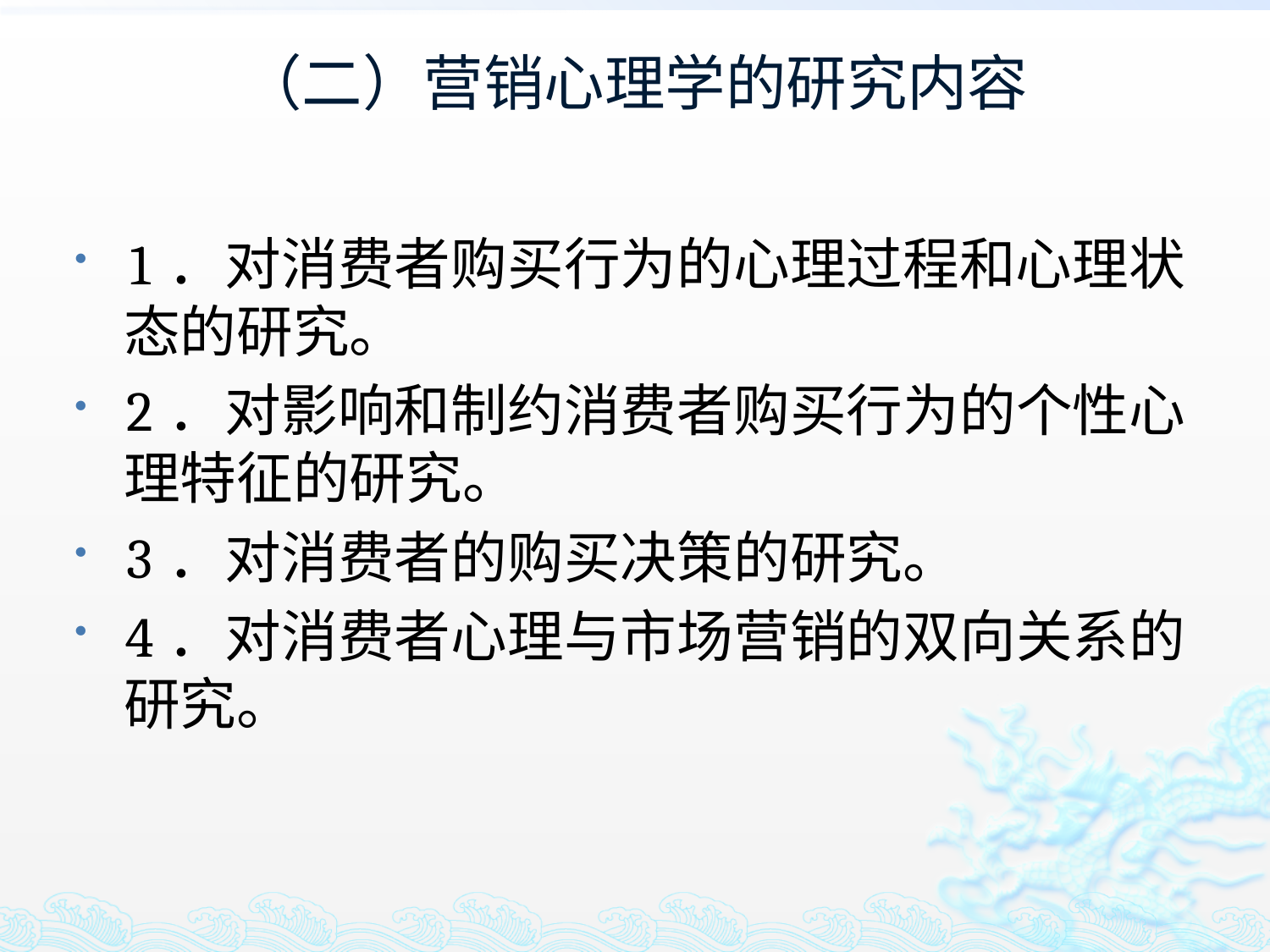

# （二）营销心理学的研究内容
1．对消费者购买行为的心理过程和心理状态的研究。
2．对影响和制约消费者购买行为的个性心理特征的研究。
3．对消费者的购买决策的研究。
4．对消费者心理与市场营销的双向关系的研究。